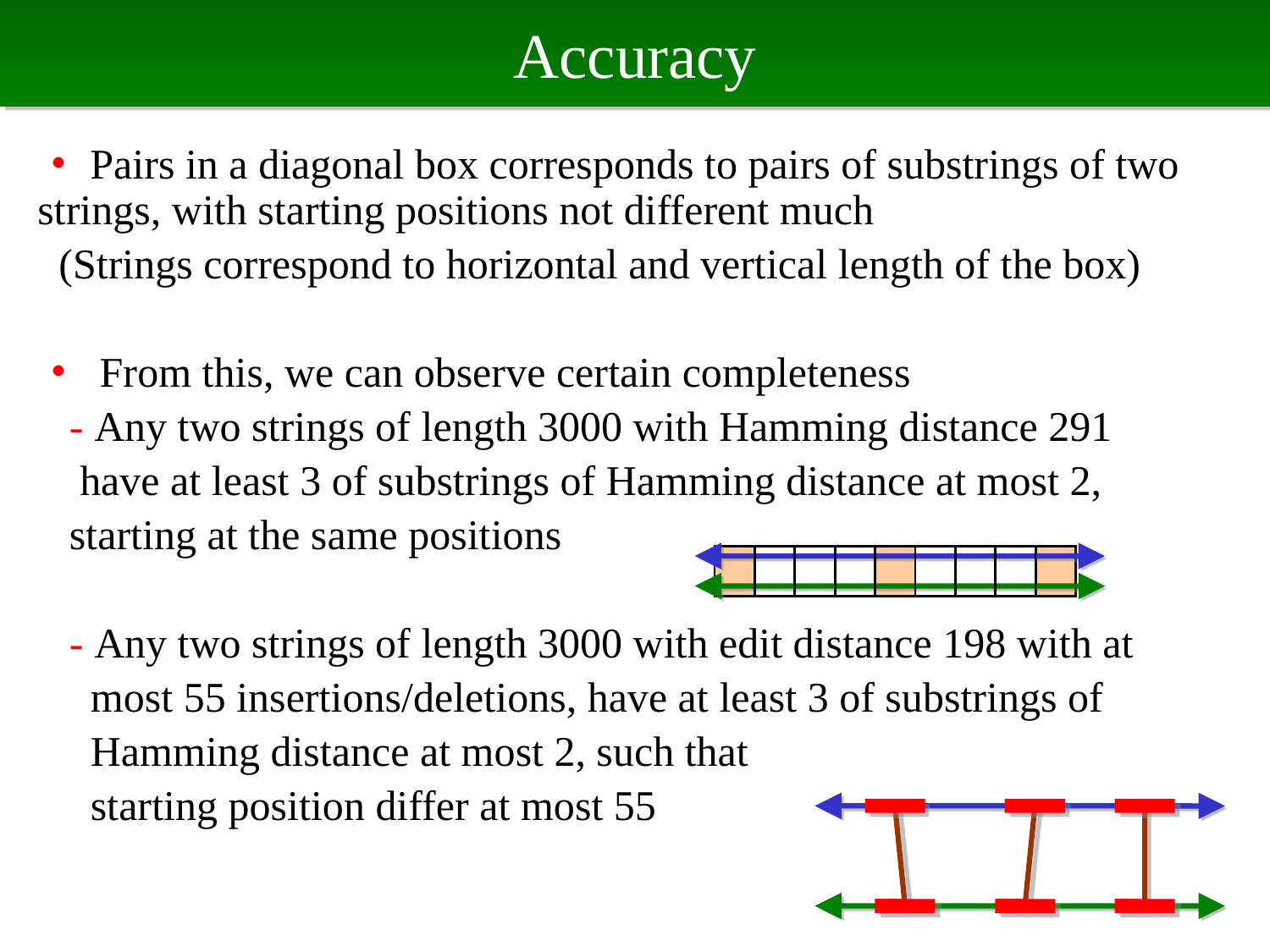

# Accuracy
・Pairs in a diagonal box corresponds to pairs of substrings of two strings, with starting positions not different much
  (Strings correspond to horizontal and vertical length of the box)

・ From this, we can observe certain completeness
   - Any two strings of length 3000 with Hamming distance 291
    have at least 3 of substrings of Hamming distance at most 2,
   starting at the same positions

   - Any two strings of length 3000 with edit distance 198 with at
     most 55 insertions/deletions, have at least 3 of substrings of
     Hamming distance at most 2, such that
     starting position differ at most 55